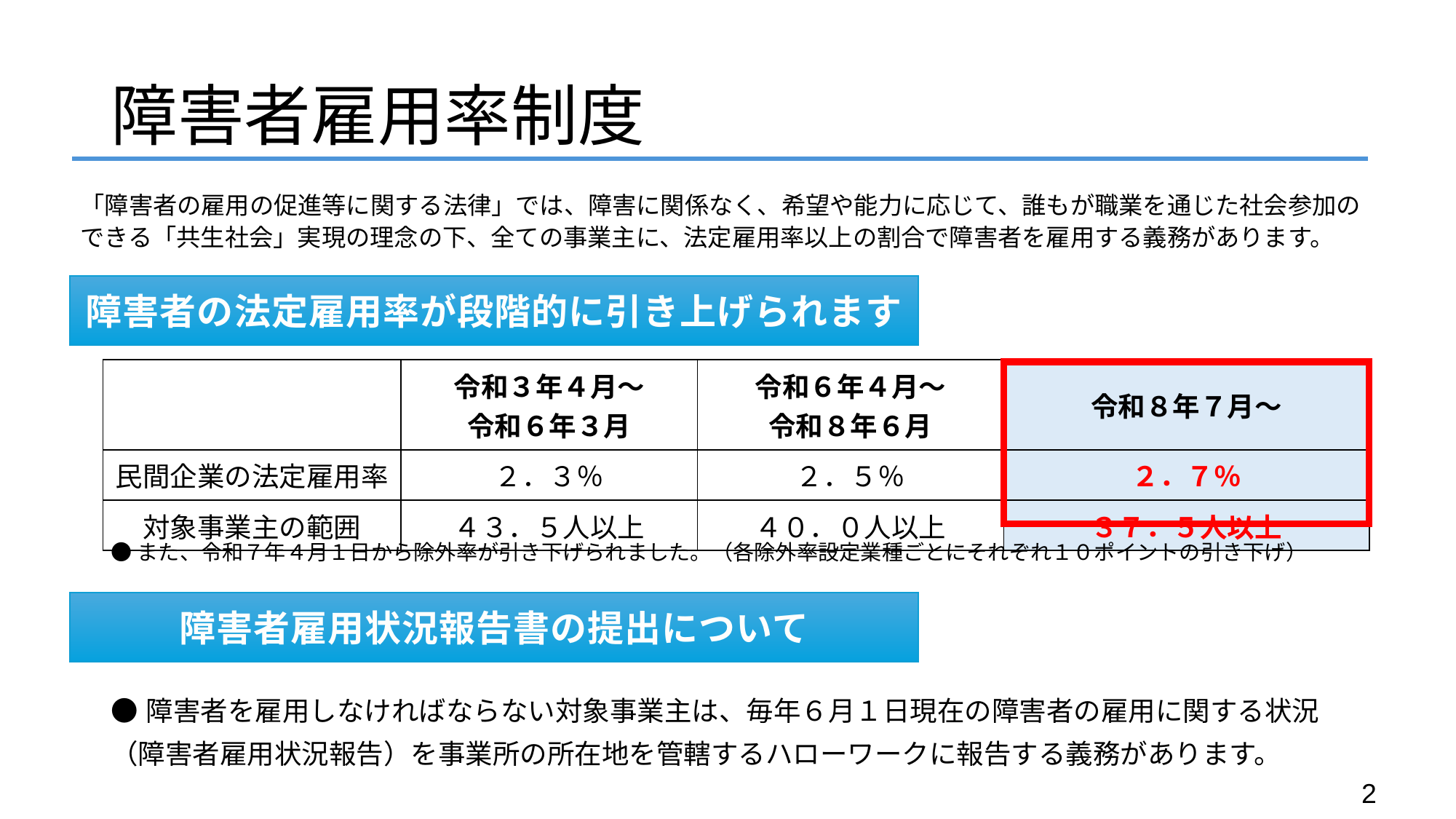

# 障害者雇用率制度
「障害者の雇用の促進等に関する法律」では、障害に関係なく、希望や能力に応じて、誰もが職業を通じた社会参加のできる「共生社会」実現の理念の下、全ての事業主に、法定雇用率以上の割合で障害者を雇用する義務があります。

障害者の法定雇用率が段階的に引き上げられます
|  | 令和３年４月～ 令和６年３月 | 令和６年４月～ 令和８年６月 | 令和８年７月～ |
| --- | --- | --- | --- |
| 民間企業の法定雇用率 | ２．３％ | ２．５％ | ２．７％ |
| 対象事業主の範囲 | ４３．５人以上 | ４０．０人以上 | ３７．５人以上 |

●また、令和７年４月１日から除外率が引き下げられました。（各除外率設定業種ごとにそれぞれ１０ポイントの引き下げ）
障害者雇用状況報告書の提出について
●障害者を雇用しなければならない対象事業主は、毎年６月１日現在の障害者の雇用に関する状況（障害者雇用状況報告）を事業所の所在地を管轄するハローワークに報告する義務があります。

2